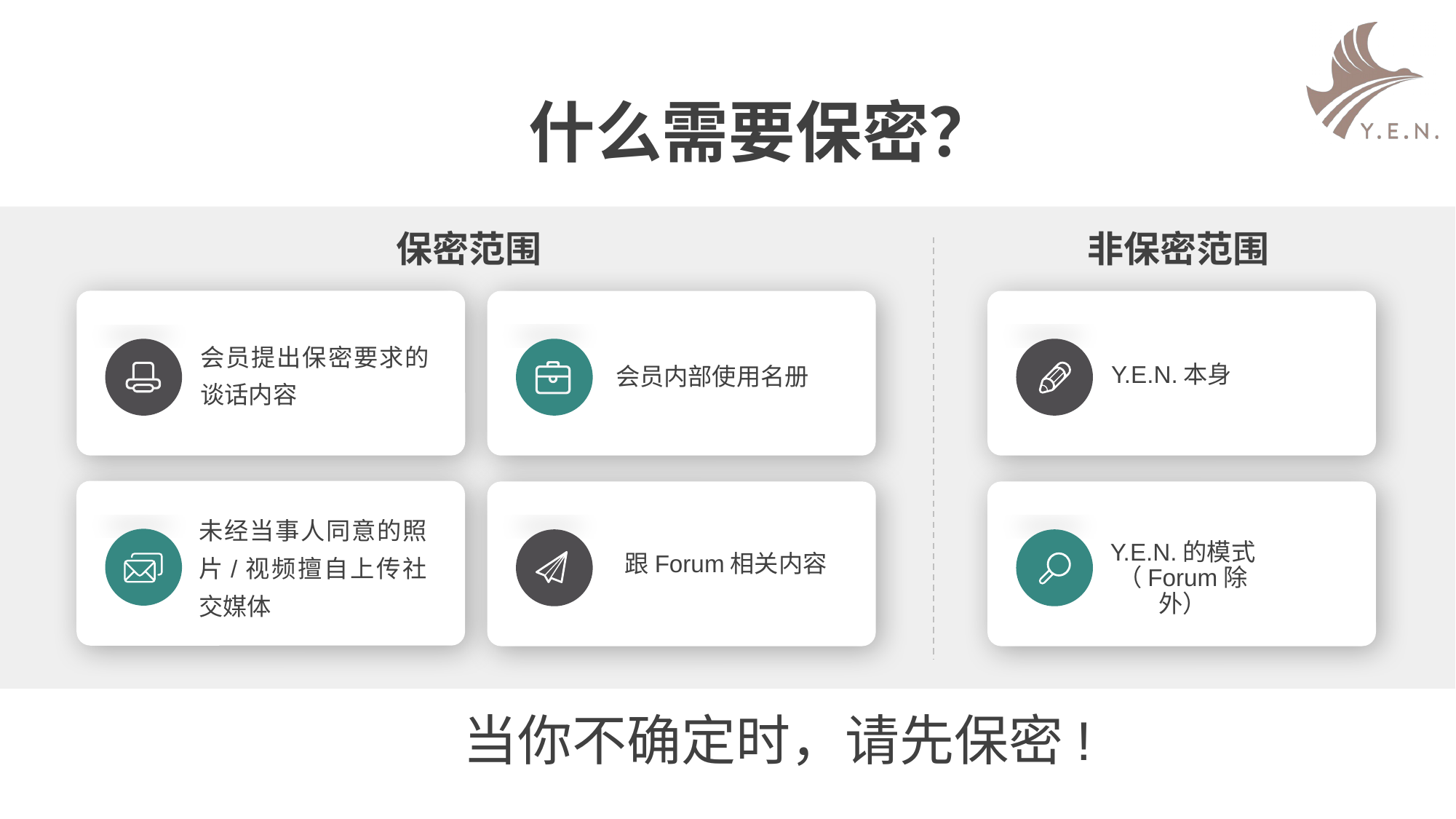

什么需要保密？

保密范围
非保密范围

会员提出保密要求的谈话内容

Y.E.N.本身
会员内部使用名册

未经当事人同意的照片/视频擅自上传社交媒体

跟Forum相关内容
Y.E.N.的模式（Forum除外）

当你不确定时，请先保密!